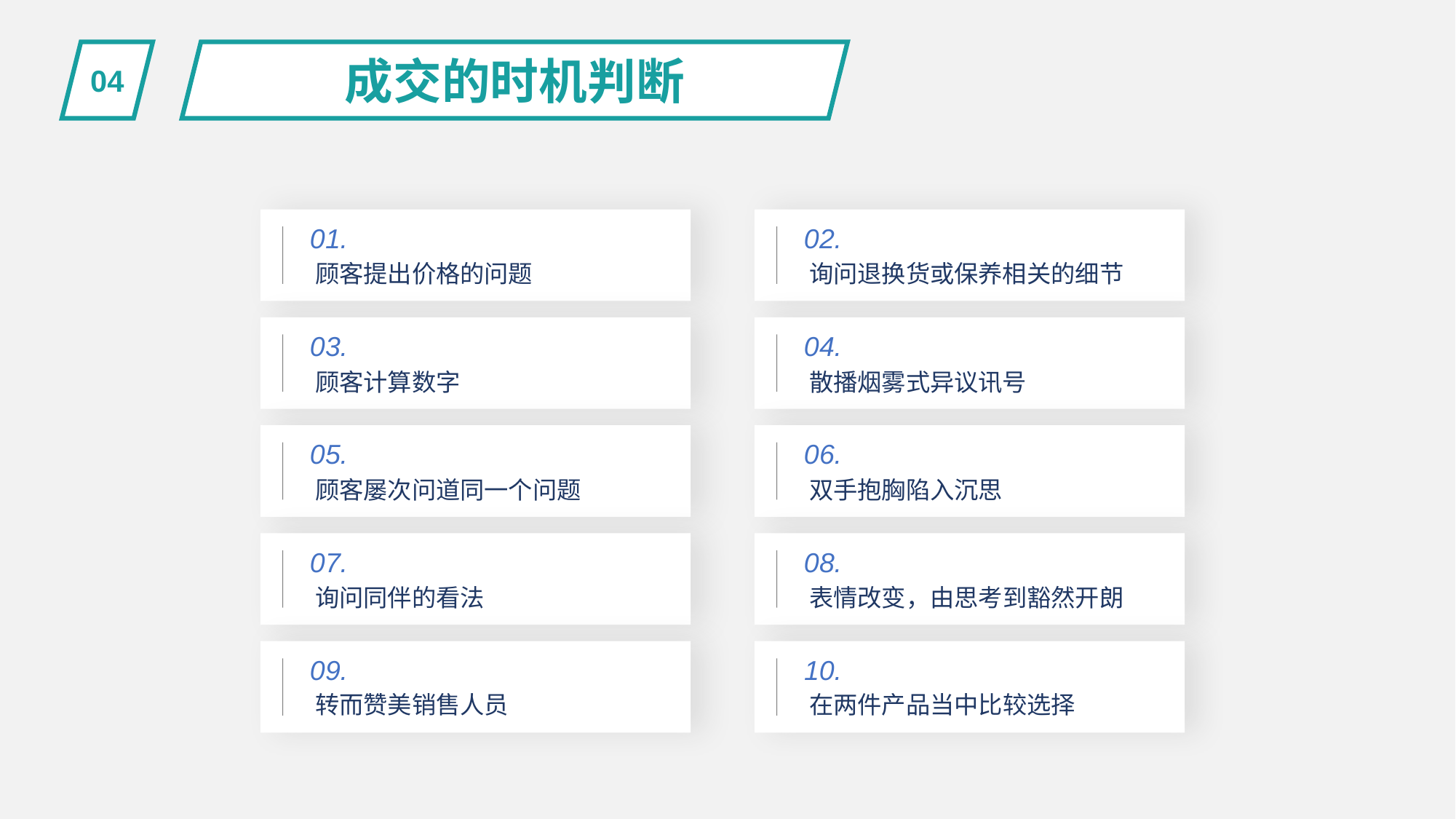

04
成交的时机判断

0 1.
顾客提出价格的问题

0 2.
询问退换货或保养相关的细节

0 3.
顾客计算数字

0 4.
散播烟雾式异议讯号

0 5.
顾客屡次问道同一个问题

0 6.
双手抱胸陷入沉思

0 7.
询问同伴的看法

0 8.
表情改变，由思考到豁然开朗

0 9.
转而赞美销售人员

10.
在两件产品当中比较选择